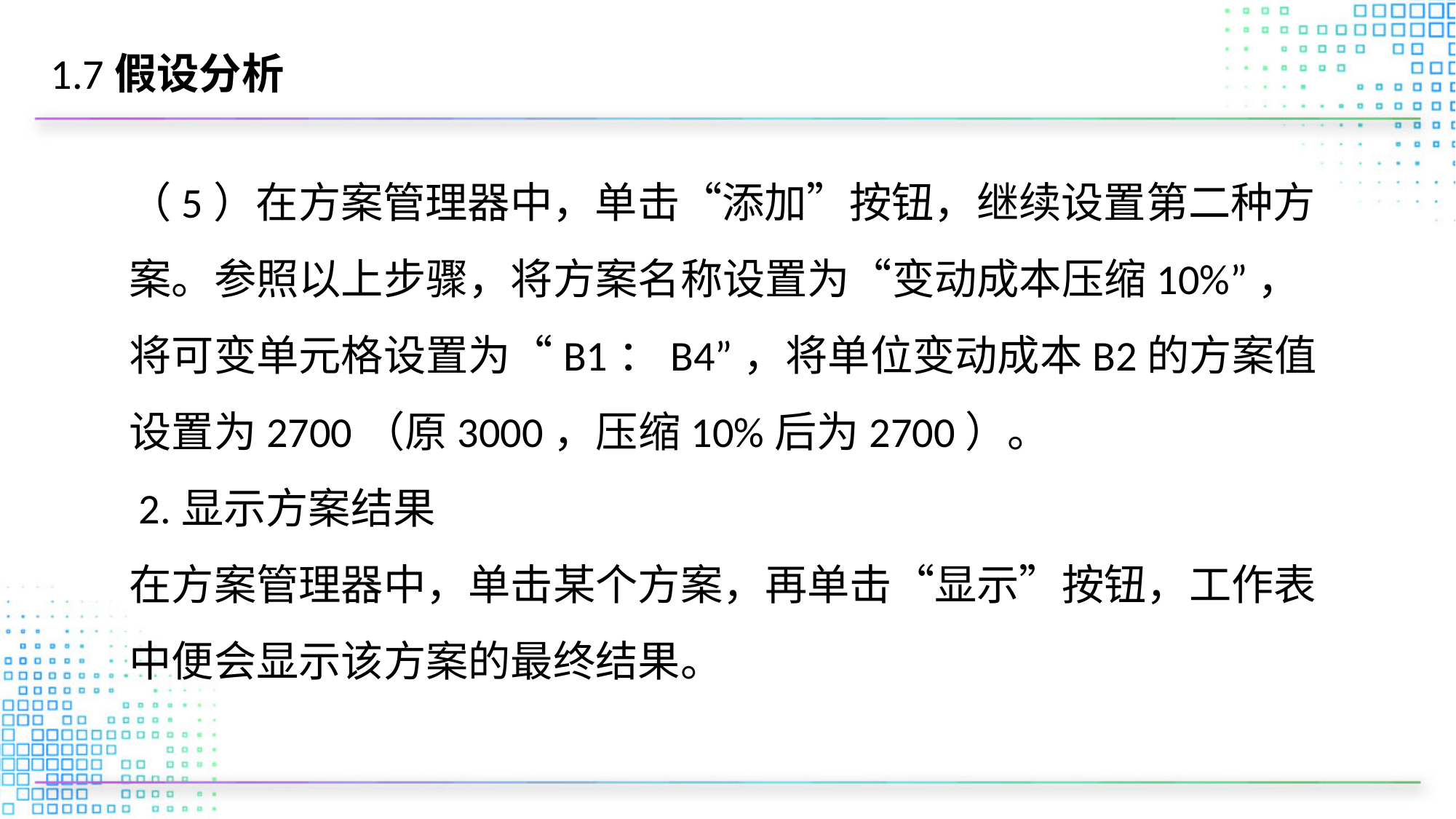

# 1.7假设分析
（5）在方案管理器中，单击“添加”按钮，继续设置第二种方案。参照以上步骤，将方案名称设置为“变动成本压缩10%”，将可变单元格设置为“B1：B4”，将单位变动成本B2的方案值设置为2700（原3000，压缩10%后为2700）。
 2.显示方案结果
在方案管理器中，单击某个方案，再单击“显示”按钮，工作表中便会显示该方案的最终结果。